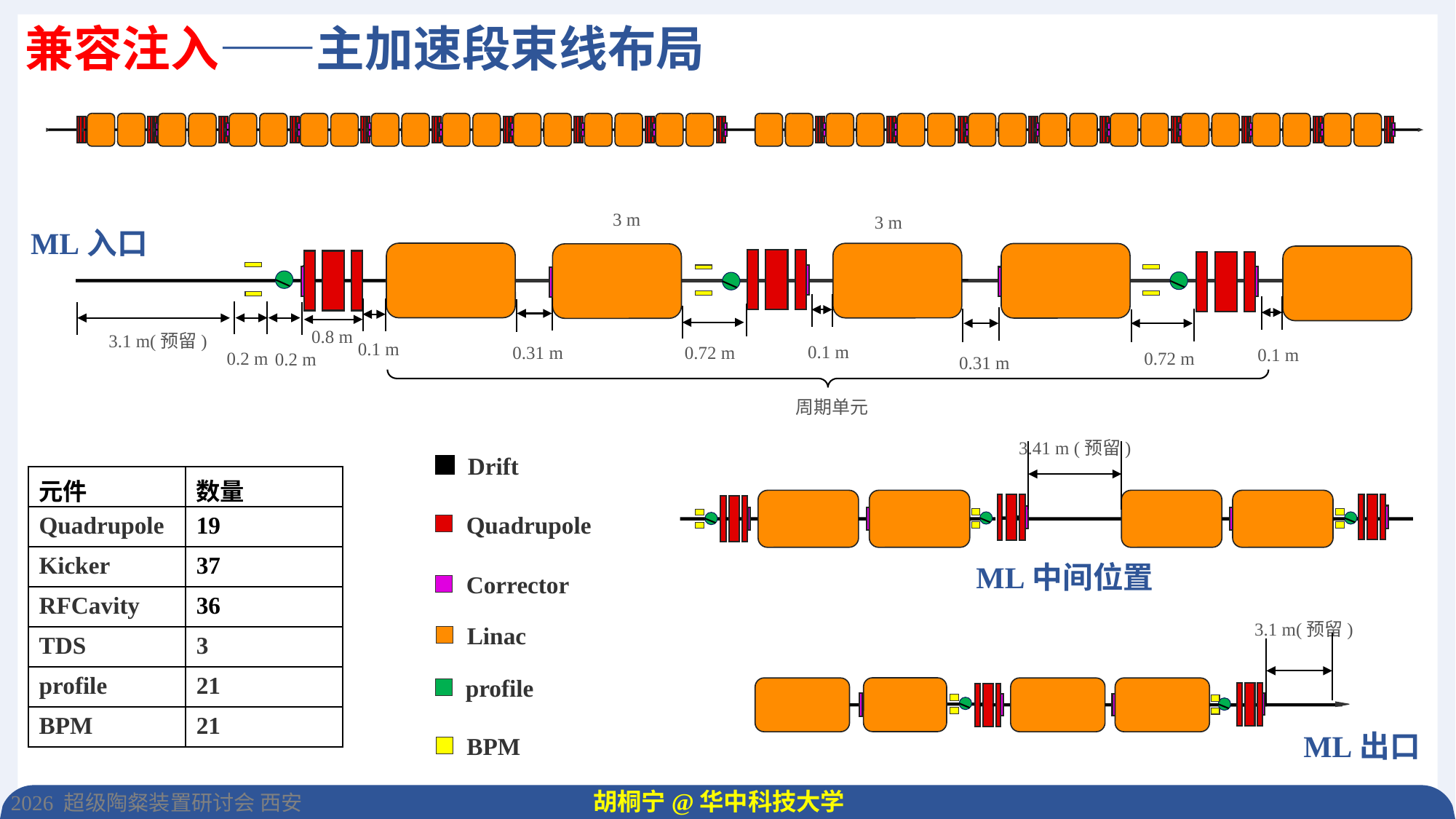

兼容注入——主加速段束线布局

3 m
3 m
ML入口

0.8 m
3.1 m(预留)
0.1 m
0.1 m
0.72 m
0.31 m
0.1 m
0.2 m
0.72 m
0.2 m
0.31 m
周期单元
3.41 m (预留)
Drift

| 元件 | 数量 |
| --- | --- |
| Quadrupole | 19 |
| Kicker | 37 |
| RFCavity | 36 |
| TDS | 3 |
| profile | 21 |
| BPM | 21 |

Quadrupole

ML中间位置
Corrector

3.1 m(预留)
Linac

profile

ML出口
BPM

31
胡桐宁@华中科技大学